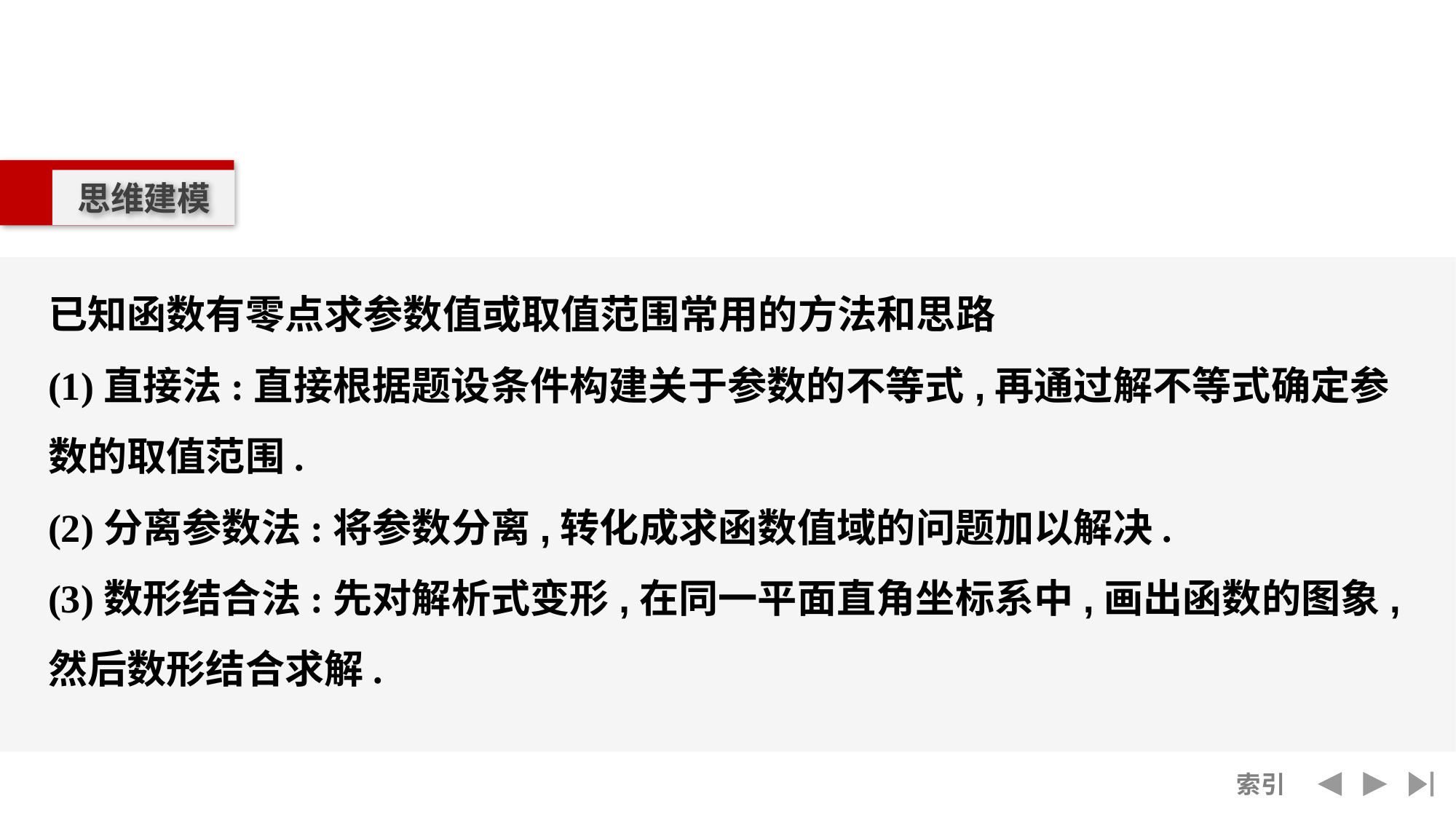

思维建模

已知函数有零点求参数值或取值范围常用的方法和思路
(1)直接法:直接根据题设条件构建关于参数的不等式,再通过解不等式确定参数的取值范围.
(2)分离参数法:将参数分离,转化成求函数值域的问题加以解决.
(3)数形结合法:先对解析式变形,在同一平面直角坐标系中,画出函数的图象,然后数形结合求解.